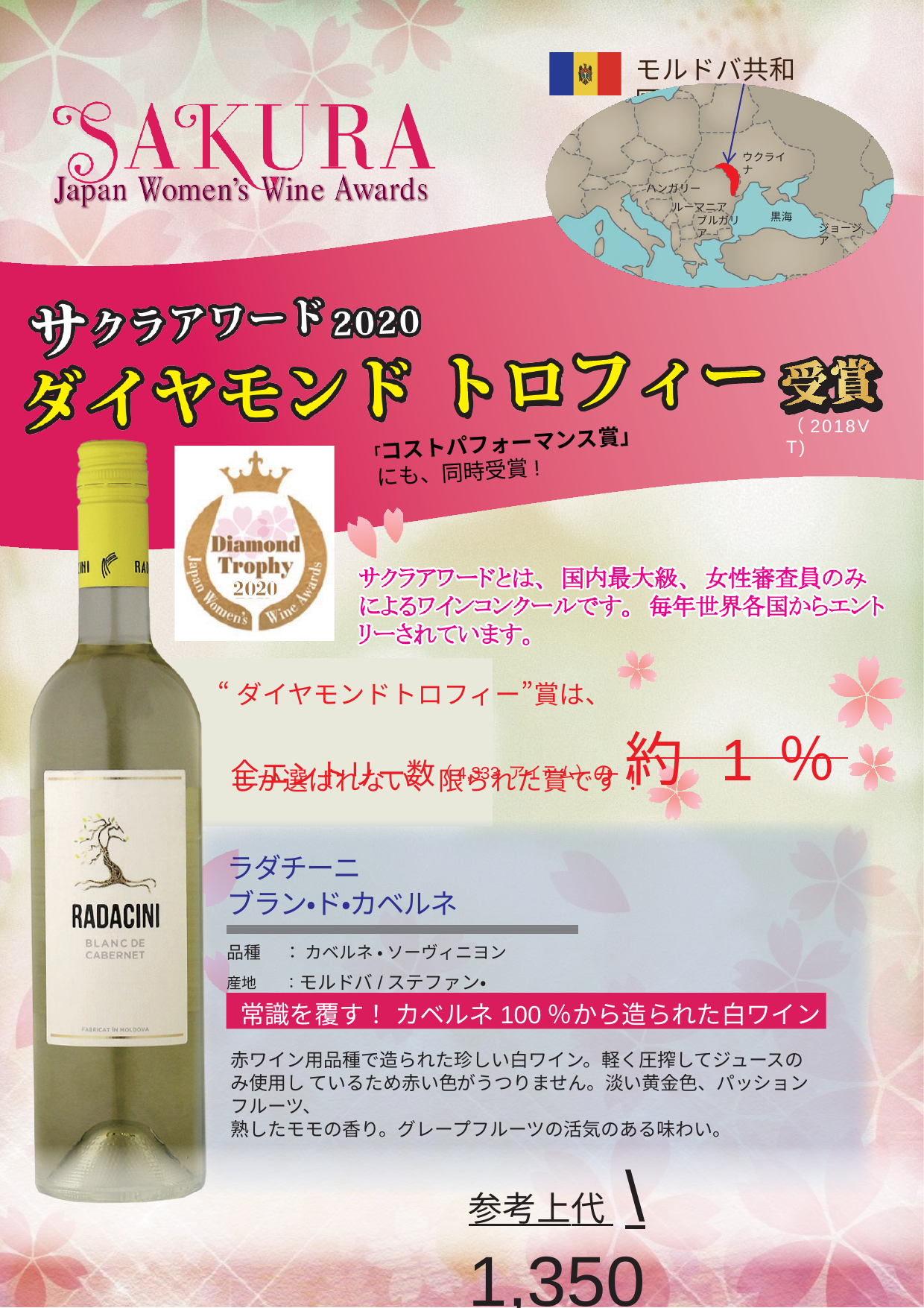

モルドバ共和国

ウクライナ
ハンガリー
ルーマニア

黒海
ブルガリア
ジョージア

（2018VT)
「コストパフォーマンス賞」
 にも、同時受賞!

“ダイヤモンドトロフィー”賞は、
全エントリー数（4,333 アイテム）の 約 1％

しか選ばれない、限られた賞です！

ラダチーニ
ブラン・ド・カベルネ

品種	： カベルネ ・ ソーヴィニヨン
産地	：モルドバ/ステファン・ヴォーダ
常識を覆す！ カベルネ100％から造られた白ワイン
赤ワイン用品種で造られた珍しい白ワイン。軽く圧搾してジュースのみ使用し ているため赤い色がうつりません。淡い黄金色、パッションフルーツ、
熟したモモの香り。グレープフルーツの活気のある味わい。

参考上代 \1,350